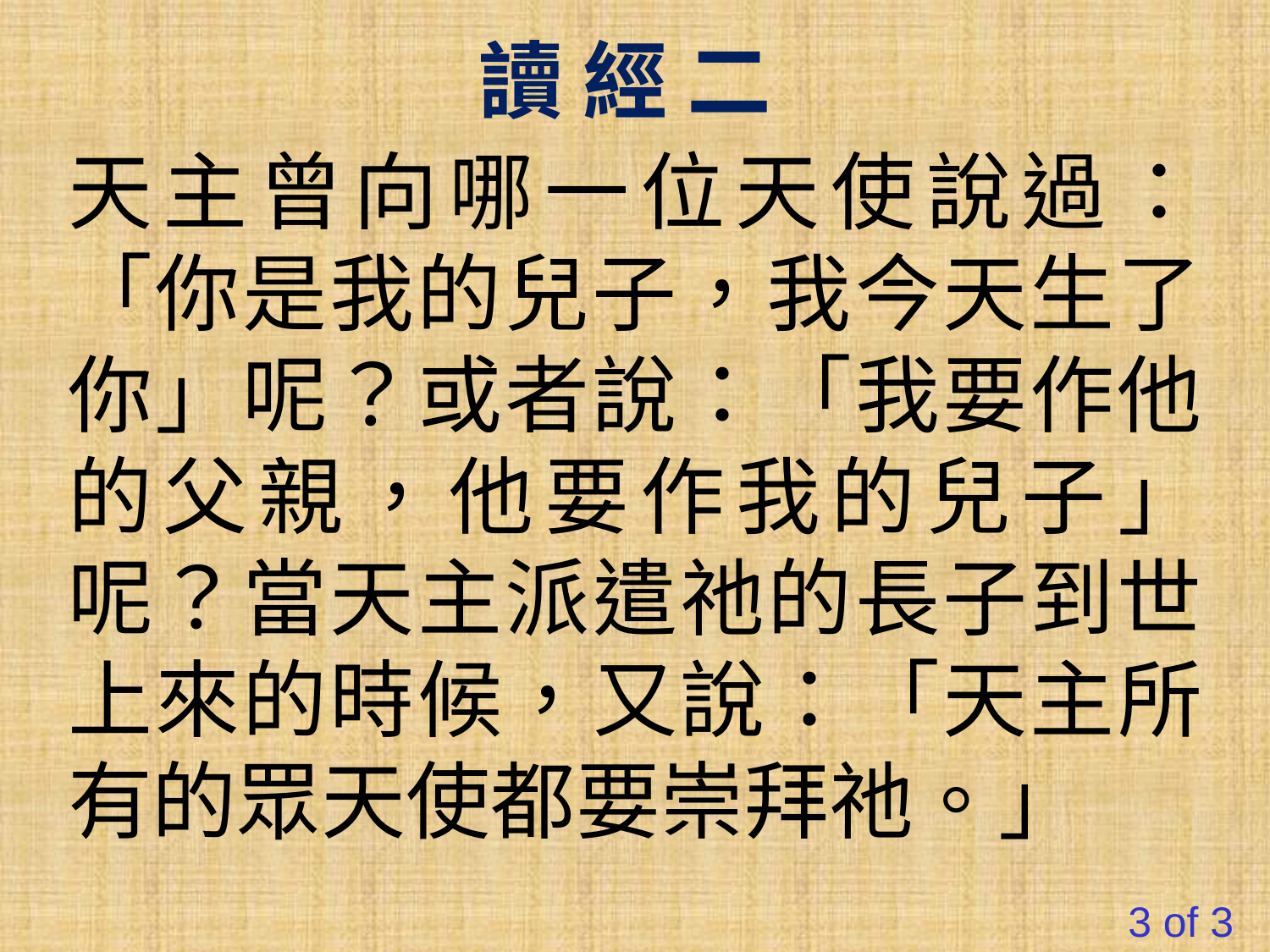

讀 經 二
天主曾向哪一位天使說過：「你是我的兒子，我今天生了你」呢？或者說：「我要作他的父親，他要作我的兒子」呢？當天主派遣祂的長子到世上來的時候，又說：「天主所有的眾天使都要崇拜祂。」
3 of 3